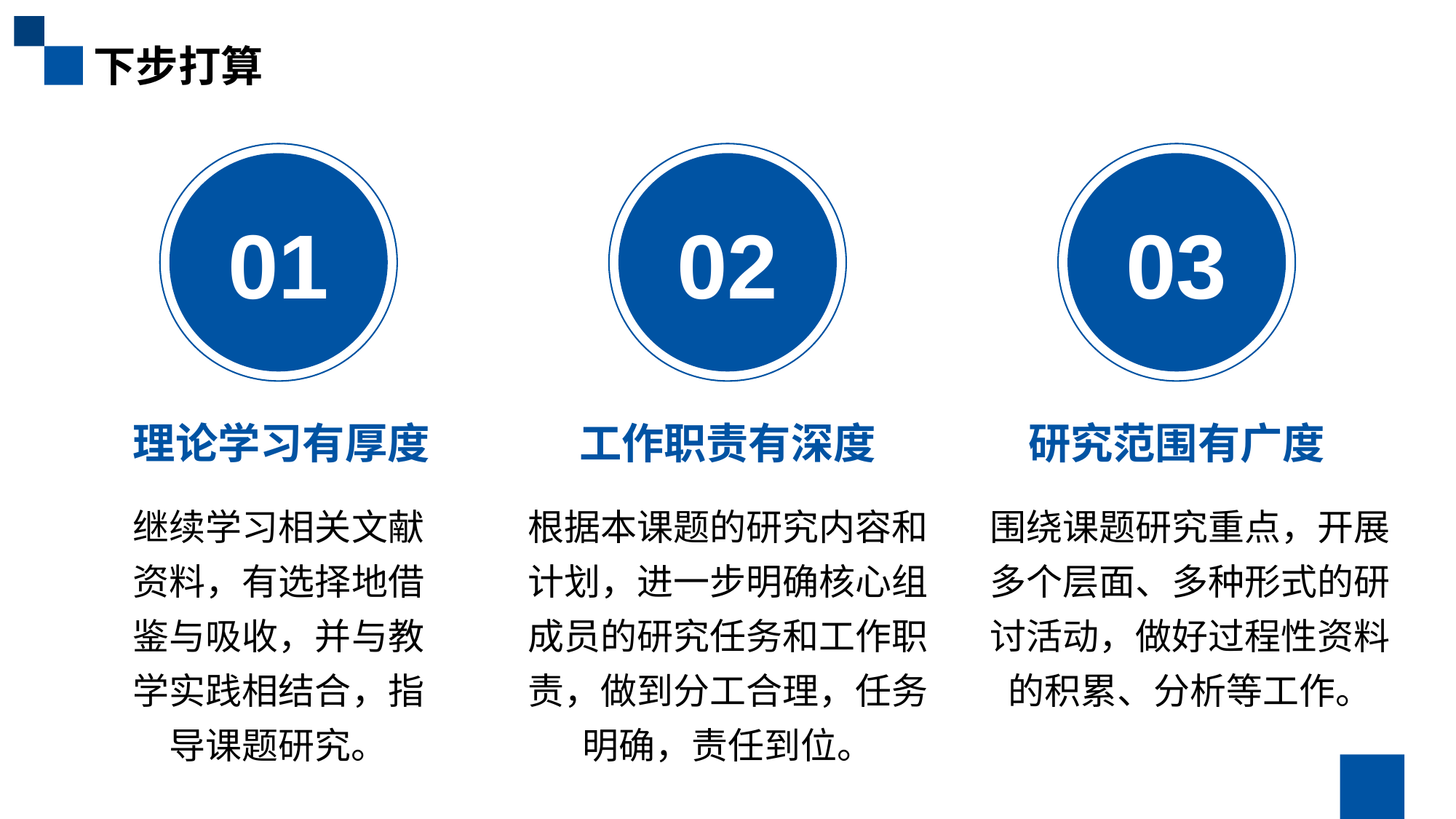

下步打算

01

02

03
理论学习有厚度
研究范围有广度
工作职责有深度
根据本课题的研究内容和计划，进一步明确核心组成员的研究任务和工作职责，做到分工合理，任务明确，责任到位。
围绕课题研究重点，开展多个层面、多种形式的研讨活动，做好过程性资料的积累、分析等工作。
继续学习相关文献资料，有选择地借鉴与吸收，并与教学实践相结合，指导课题研究。
22